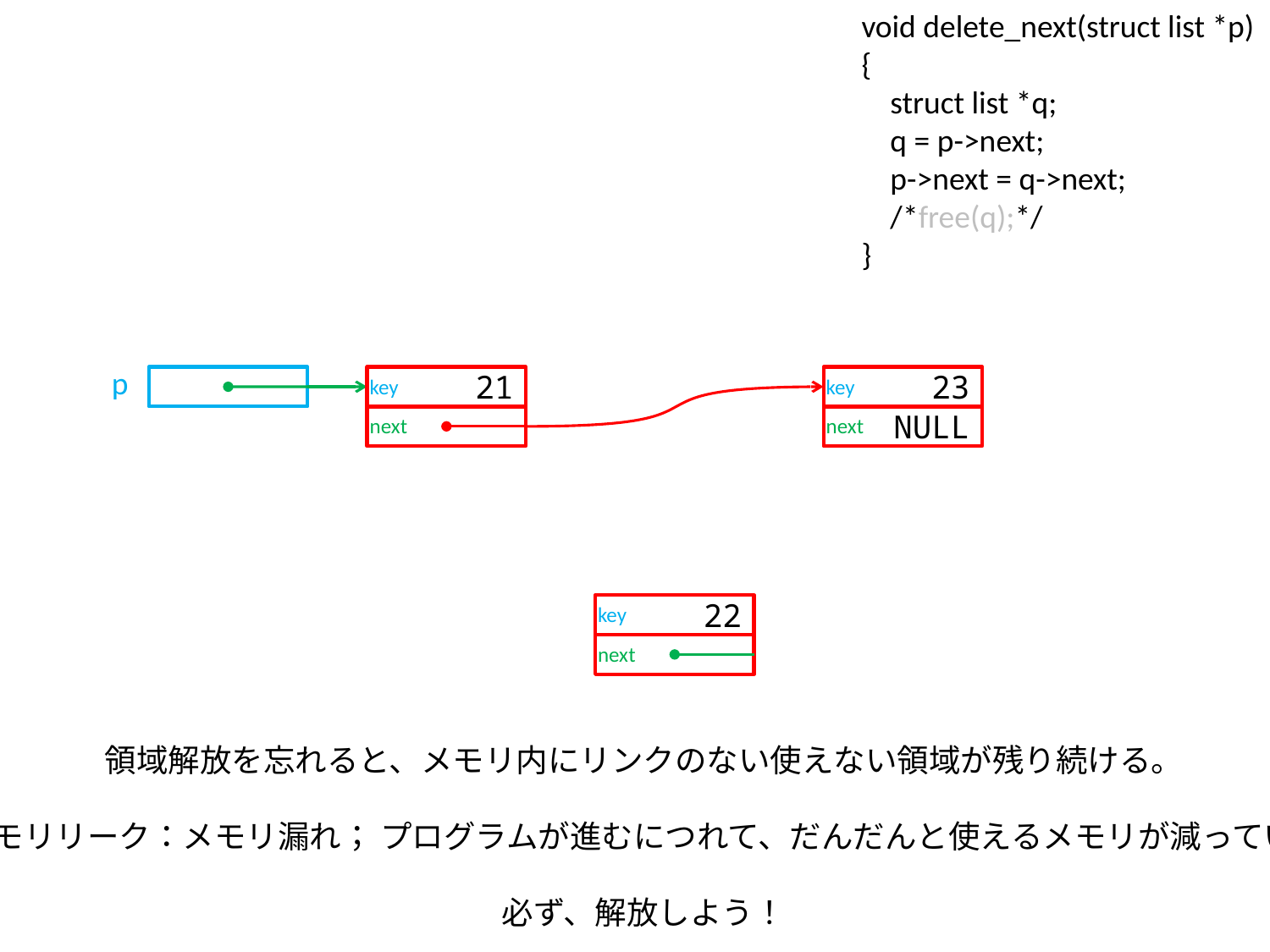

void delete_next(struct list *p)
{
    struct list *q;
    q = p->next;
    p->next = q->next;
    /*free(q);*/
}

p

key
21
key
23
next

next
NULL
key
22
next

領域解放を忘れると、メモリ内にリンクのない使えない領域が残り続ける。

（メモリリーク：メモリ漏れ； プログラムが進むにつれて、だんだんと使えるメモリが減っていく）

必ず、解放しよう！